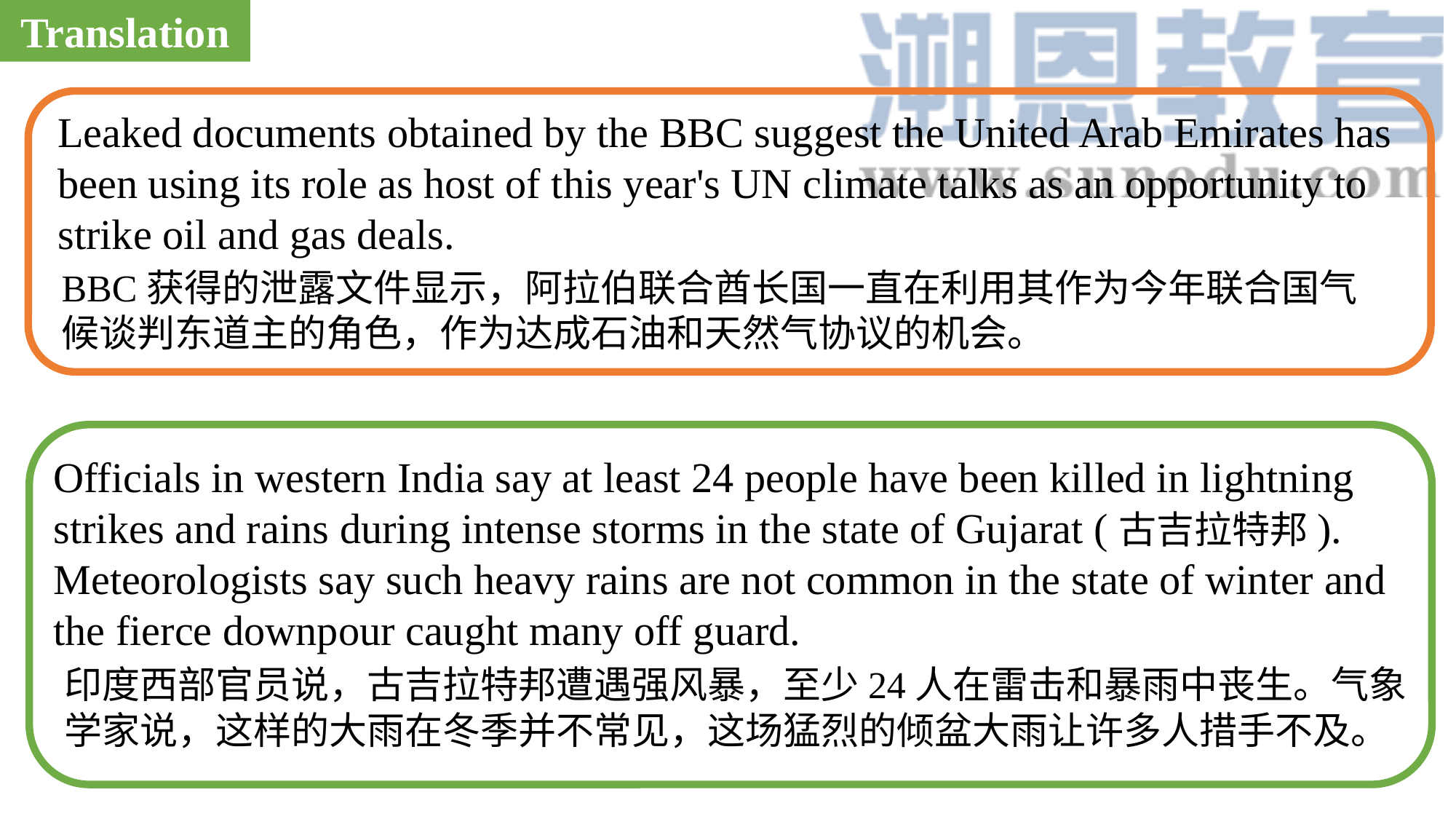

Translation

Leaked documents obtained by the BBC suggest the United Arab Emirates has been using its role as host of this year's UN climate talks as an opportunity to strike oil and gas deals.
BBC获得的泄露文件显示，阿拉伯联合酋长国一直在利用其作为今年联合国气候谈判东道主的角色，作为达成石油和天然气协议的机会。

Officials in western India say at least 24 people have been killed in lightning strikes and rains during intense storms in the state of Gujarat (古吉拉特邦). Meteorologists say such heavy rains are not common in the state of winter and the fierce downpour caught many off guard.
印度西部官员说，古吉拉特邦遭遇强风暴，至少24人在雷击和暴雨中丧生。气象学家说，这样的大雨在冬季并不常见，这场猛烈的倾盆大雨让许多人措手不及。